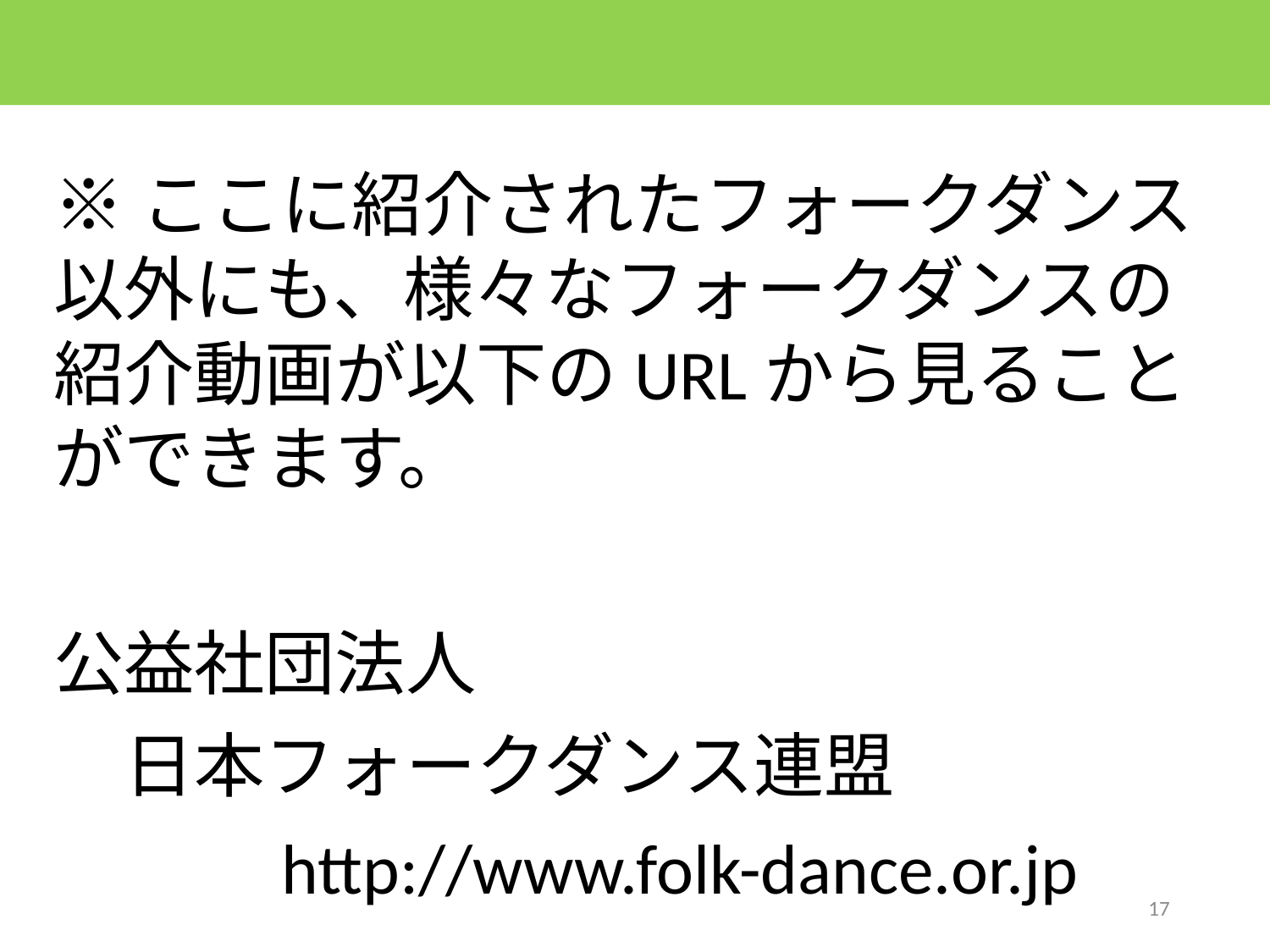

※ここに紹介されたフォークダンス以外にも、様々なフォークダンスの紹介動画が以下のURLから見ることができます。

公益社団法人
　日本フォークダンス連盟
　　　http://www.folk-dance.or.jp

17